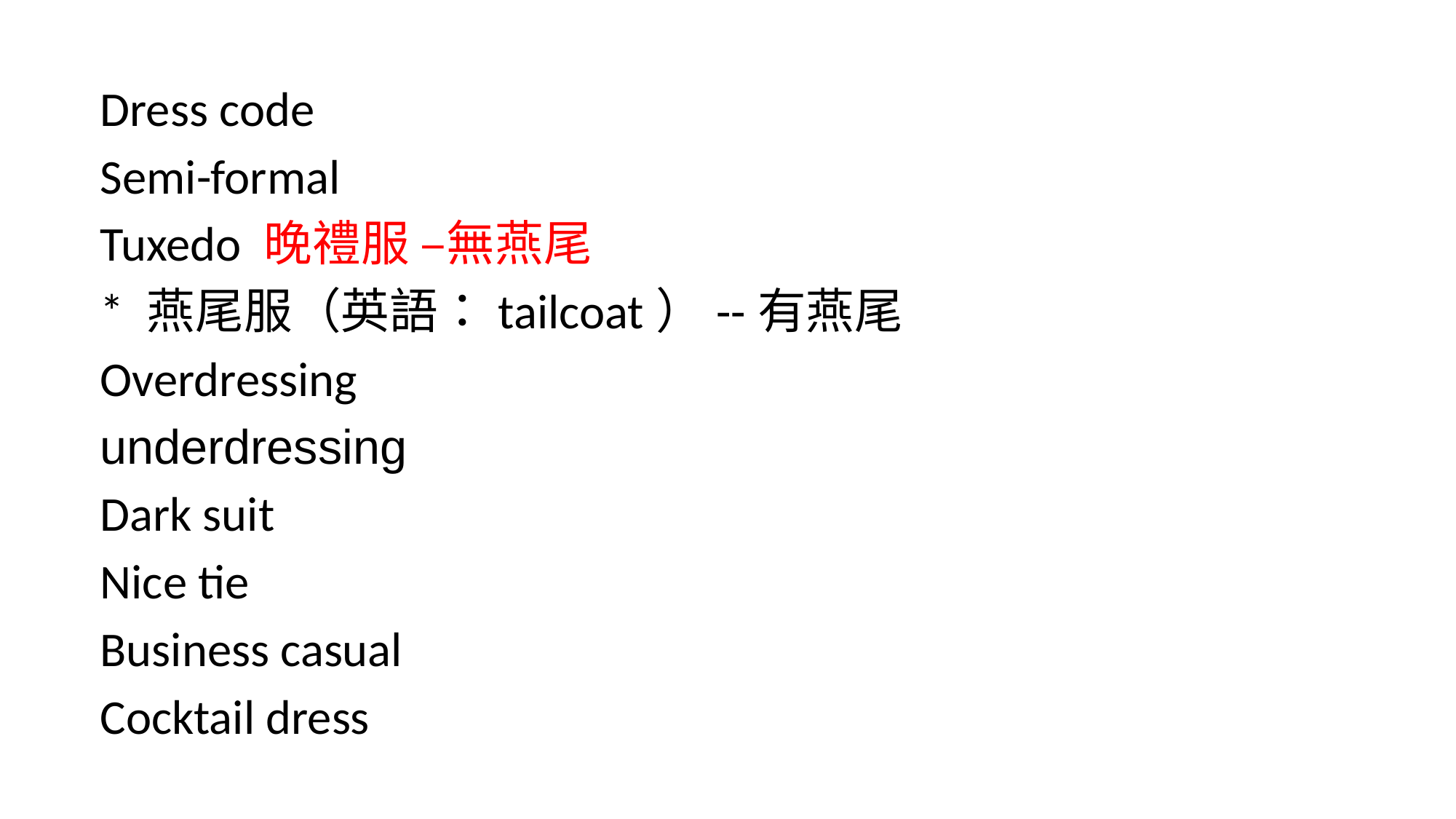

Dress code
Semi-formal
Tuxedo 晚禮服 –無燕尾
* 燕尾服（英語：tailcoat）--有燕尾
Overdressing
underdressing
Dark suit
Nice tie
Business casual
Cocktail dress